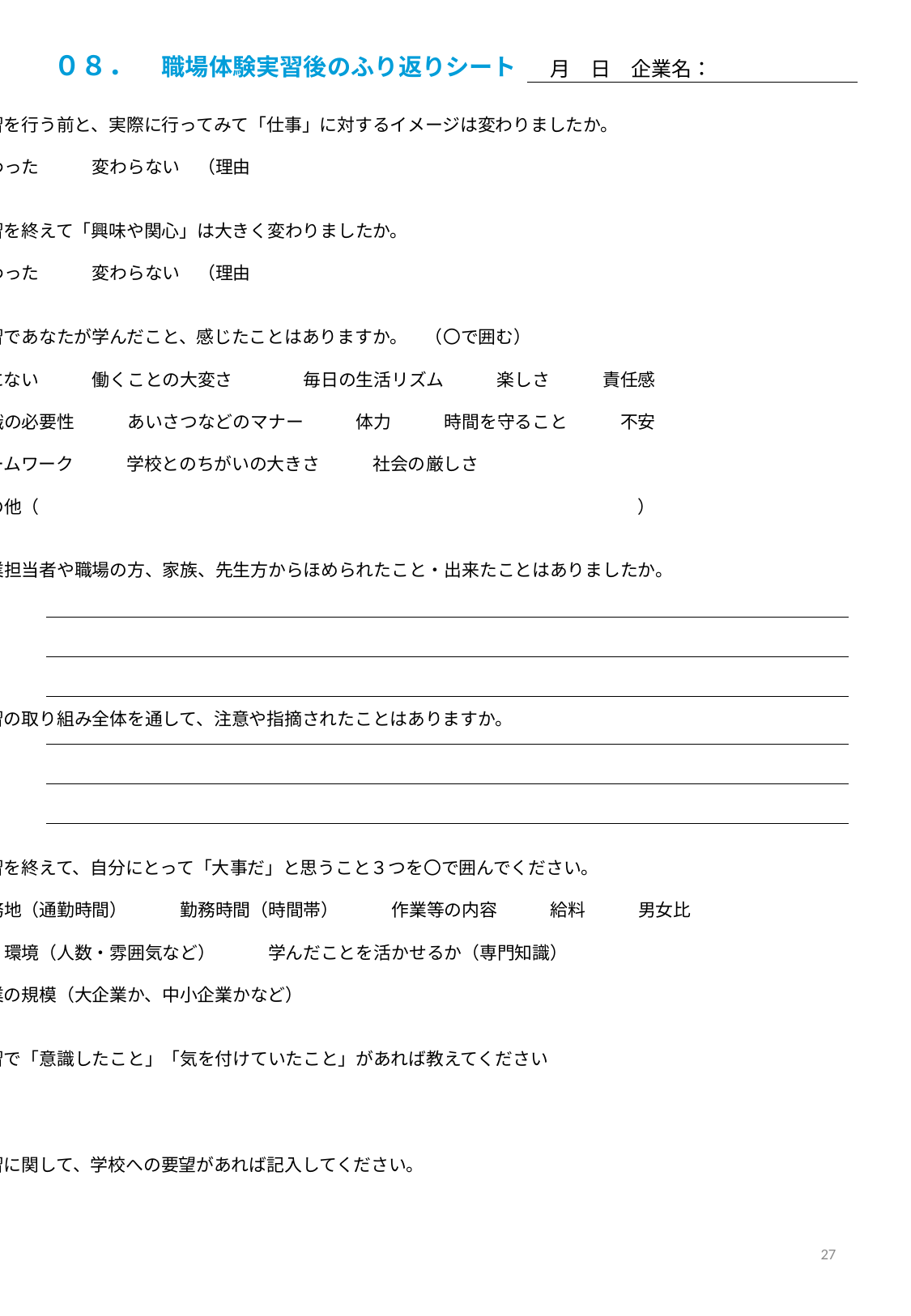

０８．　職場体験実習後のふり返りシート
　　　　月　日　企業名：
１　実習を行う前と、実際に行ってみて「仕事」に対するイメージは変わりましたか。

　　変わった　　　変わらない　（理由　　　　　　　　　　　　　　　　　　　　　　　　　　　　　　　　　　　　　　）

２　実習を終えて「興味や関心」は大きく変わりましたか。

　　変わった　　　変わらない　（理由　　　　　　　　　　　　　　　　　　　　　　　　　　　　　　　　　　　　　　）

３　実習であなたが学んだこと、感じたことはありますか。　（〇で囲む）

　　特にない　　　働くことの大変さ　　　　毎日の生活リズム　　　楽しさ　　　責任感

　　知識の必要性　　　あいさつなどのマナー　　　体力　　　時間を守ること　　　不安

　　チームワーク　　　学校とのちがいの大きさ　　　社会の厳しさ

　　その他（　　　　　　　　　　　　　　　　　　　　　　　　　　　　　　　　　　）

４　企業担当者や職場の方、家族、先生方からほめられたこと・出来たことはありましたか。

５　実習の取り組み全体を通して、注意や指摘されたことはありますか。

６　実習を終えて、自分にとって「大事だ」と思うこと３つを〇で囲んでください。

　　勤務地（通勤時間）　　　勤務時間（時間帯）　　　作業等の内容　　　給料　　　男女比

　　働く環境（人数・雰囲気など）　　　学んだことを活かせるか（専門知識）

　　企業の規模（大企業か、中小企業かなど）

７　実習で「意識したこと」「気を付けていたこと」があれば教えてください

８　実習に関して、学校への要望があれば記入してください。

|  |
| --- |
|  |
|  |
|  |
|  |
| --- |
|  |
|  |
|  |
27